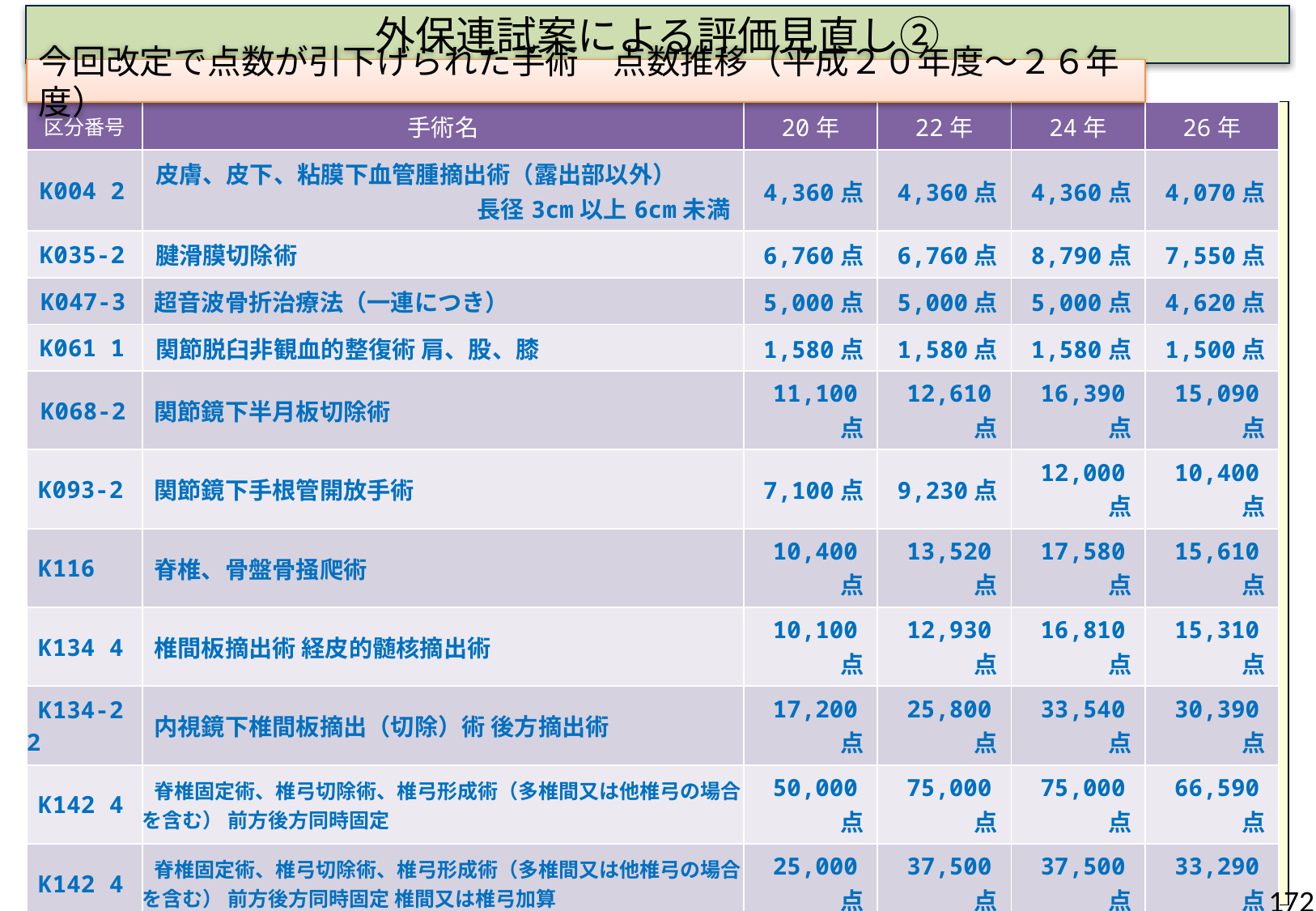

# 外保連試案による評価見直し②
今回改定で点数が引下げられた手術　点数推移（平成２０年度～２６年度）

| 区分番号 | 手術名 | 20年 | 22年 | 24年 | 26年 |
| --- | --- | --- | --- | --- | --- |
| K004 2 | 皮膚、皮下、粘膜下血管腫摘出術（露出部以外） 長径3cm以上6cm未満 | 4,360点 | 4,360点 | 4,360点 | 4,070点 |
| K035-2 | 腱滑膜切除術 | 6,760点 | 6,760点 | 8,790点 | 7,550点 |
| K047-3 | 超音波骨折治療法（一連につき） | 5,000点 | 5,000点 | 5,000点 | 4,620点 |
| K061 1 | 関節脱臼非観血的整復術 肩、股、膝 | 1,580点 | 1,580点 | 1,580点 | 1,500点 |
| K068-2 | 関節鏡下半月板切除術 | 11,100点 | 12,610点 | 16,390点 | 15,090点 |
| K093-2 | 関節鏡下手根管開放手術 | 7,100点 | 9,230点 | 12,000点 | 10,400点 |
| K116 | 脊椎、骨盤骨掻爬術 | 10,400点 | 13,520点 | 17,580点 | 15,610点 |
| K134 4 | 椎間板摘出術 経皮的髄核摘出術 | 10,100点 | 12,930点 | 16,810点 | 15,310点 |
| K134-2 2 | 内視鏡下椎間板摘出（切除）術 後方摘出術 | 17,200点 | 25,800点 | 33,540点 | 30,390点 |
| K142 4 | 脊椎固定術、椎弓切除術、椎弓形成術（多椎間又は他椎弓の場合を含む） 前方後方同時固定 | 50,000点 | 75,000点 | 75,000点 | 66,590点 |
| K142 4 | 脊椎固定術、椎弓切除術、椎弓形成術（多椎間又は他椎弓の場合を含む） 前方後方同時固定 椎間又は椎弓加算 | 25,000点 | 37,500点 | 37,500点 | 33,290点 |
| K144 | 体外式脊椎固定術 | 22,000点 | 22,000点 | 27,510点 | 25,800点 |
| K154 1 | 機能的定位脳手術 片側の場合 | 26,300点 | 39,450点 | 59,180点 | 52,300点 |
| K164 2 | 頭蓋内血腫除去術（開頭して行うもの）硬膜下のもの | 24,900点 | 28,940点 | 37,620点 | 33,790点 |
| K164-4 | 定位的脳内血腫除去術 | 12,200点 | 15,860点 | 20,620点 | 18,220点 |
| K181-2 | 脳刺激装置交換術 | 8,050点 | 12,070点 | 15,690点 | 14,270点 |
| K215 | 瞼板切除術（巨大霰粒腫摘出） | 1,580点 | 1,580点 | 1,580点 | 1,440点 |
172